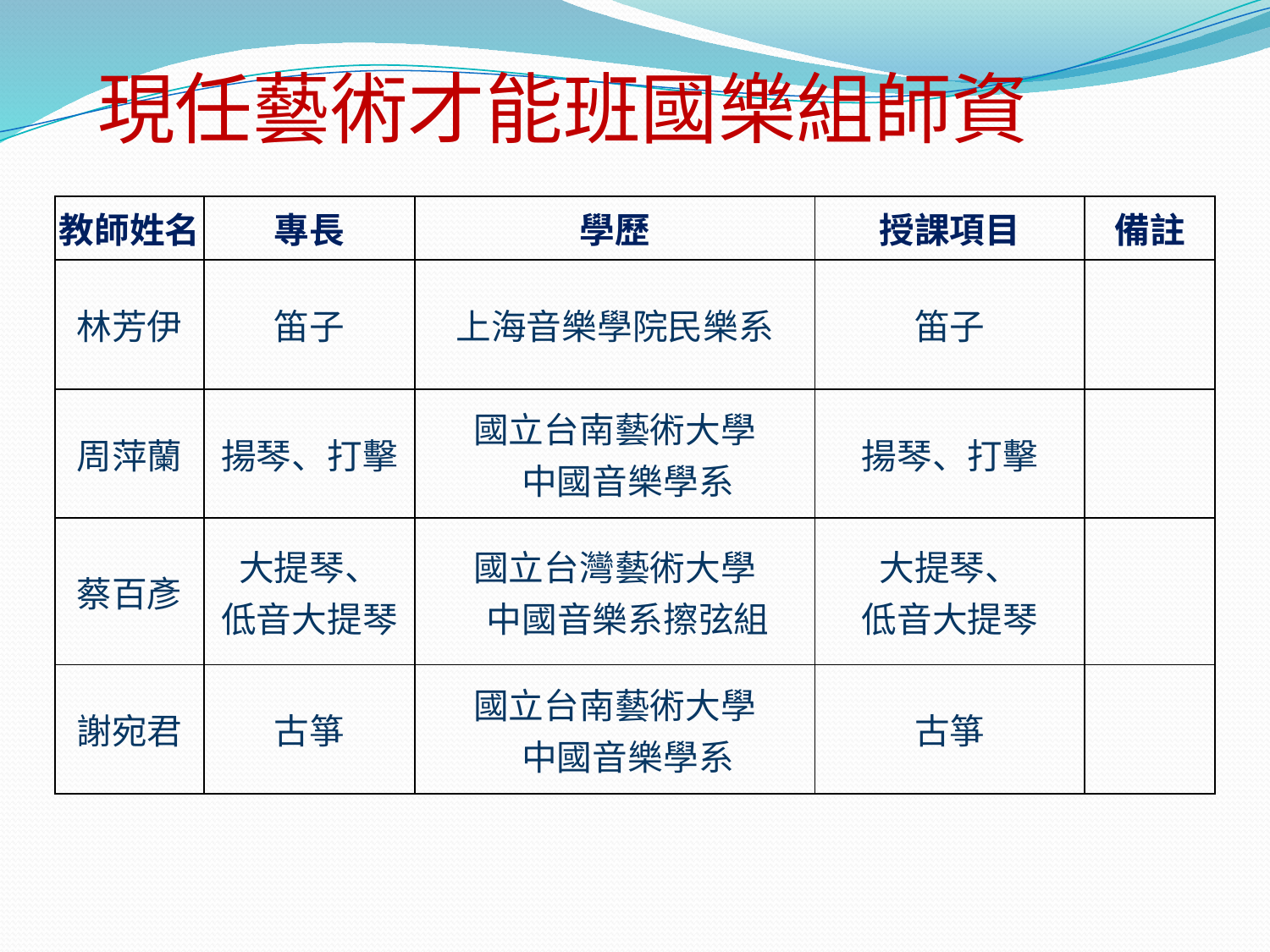

# 現任藝術才能班國樂組師資
| 教師姓名 | 專長 | 學歷 | 授課項目 | 備註 |
| --- | --- | --- | --- | --- |
| 林芳伊 | 笛子 | 上海音樂學院民樂系 | 笛子 |  |
| 周萍蘭 | 揚琴、打擊 | 國立台南藝術大學 中國音樂學系 | 揚琴、打擊 |  |
| 蔡百彥 | 大提琴、 低音大提琴 | 國立台灣藝術大學 中國音樂系擦弦組 | 大提琴、 低音大提琴 |  |
| 謝宛君 | 古箏 | 國立台南藝術大學 中國音樂學系 | 古箏 |  |